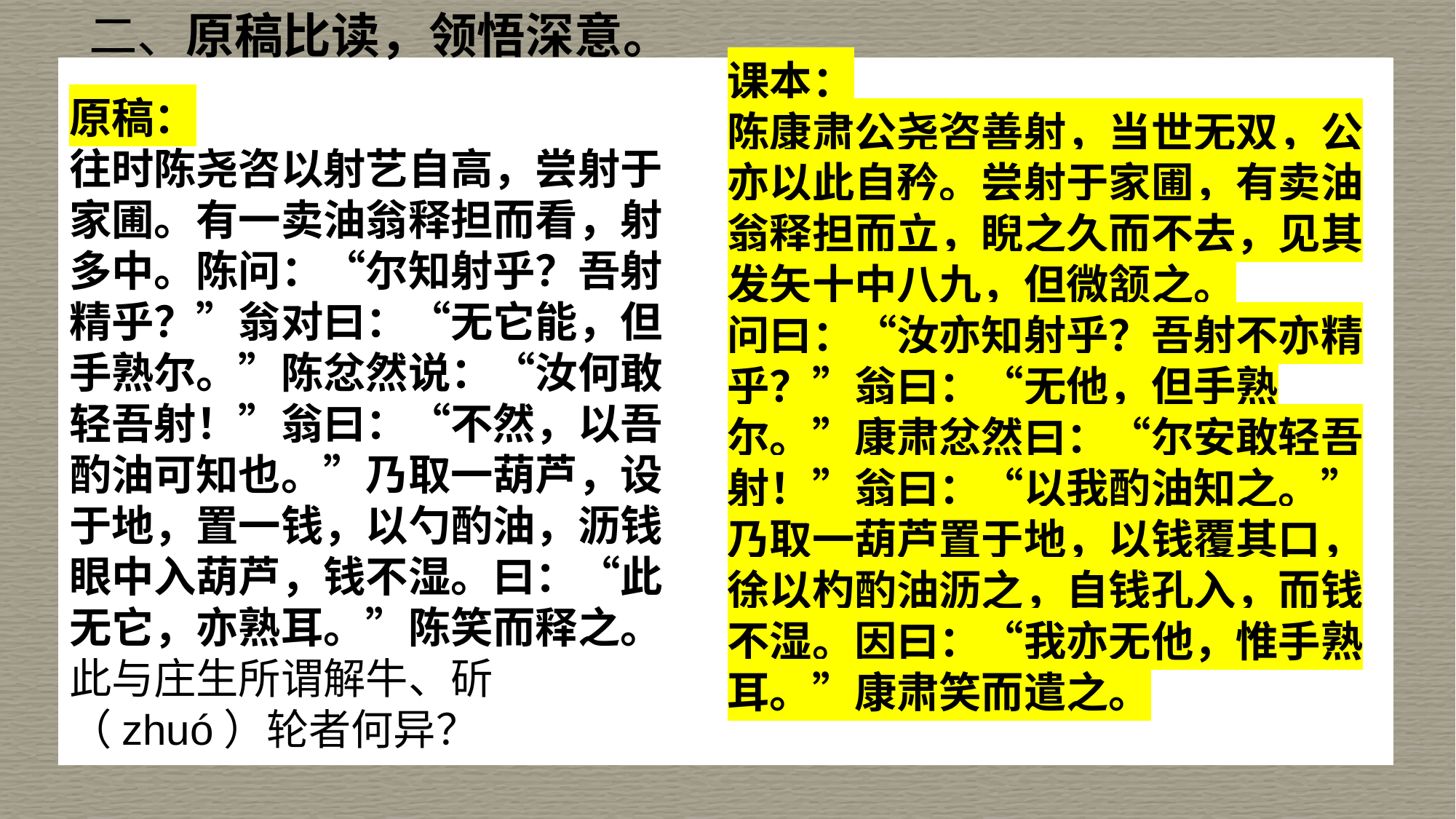

二、原稿比读，领悟深意。

课本：陈康肃公尧咨善射，当世无双，公亦以此自矜。尝射于家圃，有卖油翁释担而立，睨之久而不去，见其发矢十中八九，但微颔之。问曰：“汝亦知射乎？吾射不亦精乎？”翁曰：“无他，但手熟尔。”康肃忿然曰：“尔安敢轻吾射！”翁曰：“以我酌油知之。”乃取一葫芦置于地，以钱覆其口，徐以杓酌油沥之，自钱孔入，而钱不湿。因曰：“我亦无他，惟手熟耳。”康肃笑而遣之。
原稿：
往时陈尧咨以射艺自高，尝射于家圃。有一卖油翁释担而看，射多中。陈问：“尔知射乎？吾射精乎？”翁对曰：“无它能，但手熟尔。”陈忿然说：“汝何敢轻吾射！”翁曰：“不然，以吾酌油可知也。”乃取一葫芦，设于地，置一钱，以勺酌油，沥钱眼中入葫芦，钱不湿。曰：“此无它，亦熟耳。”陈笑而释之。
此与庄生所谓解牛、斫（zhuó）轮者何异？